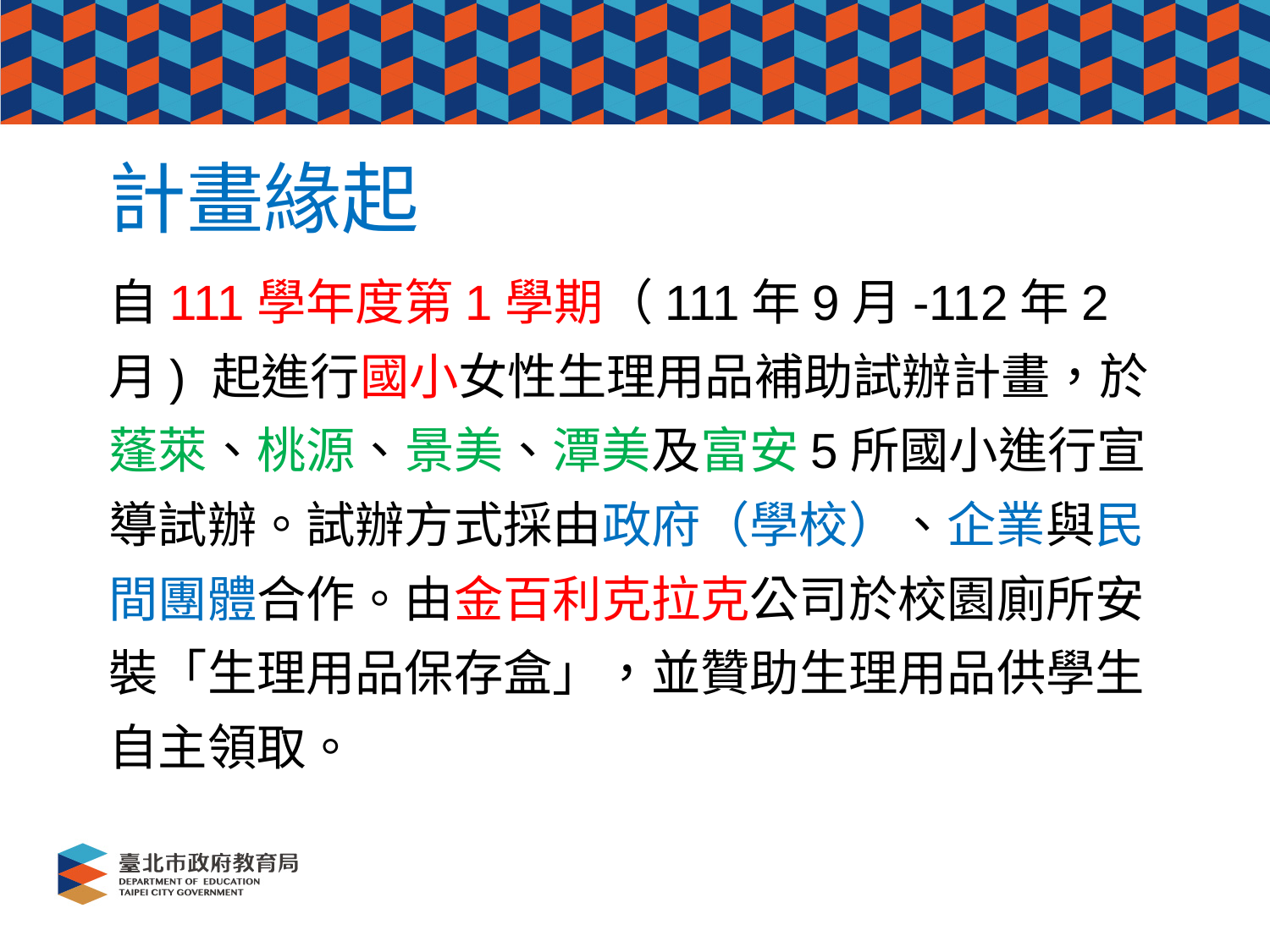

# 計畫緣起
自111學年度第1學期（111年9月-112年2月) 起進行國小女性生理用品補助試辦計畫，於蓬萊、桃源、景美、潭美及富安5所國小進行宣導試辦。試辦方式採由政府（學校）、企業與民間團體合作。由金百利克拉克公司於校園廁所安裝「生理用品保存盒」，並贊助生理用品供學生自主領取。